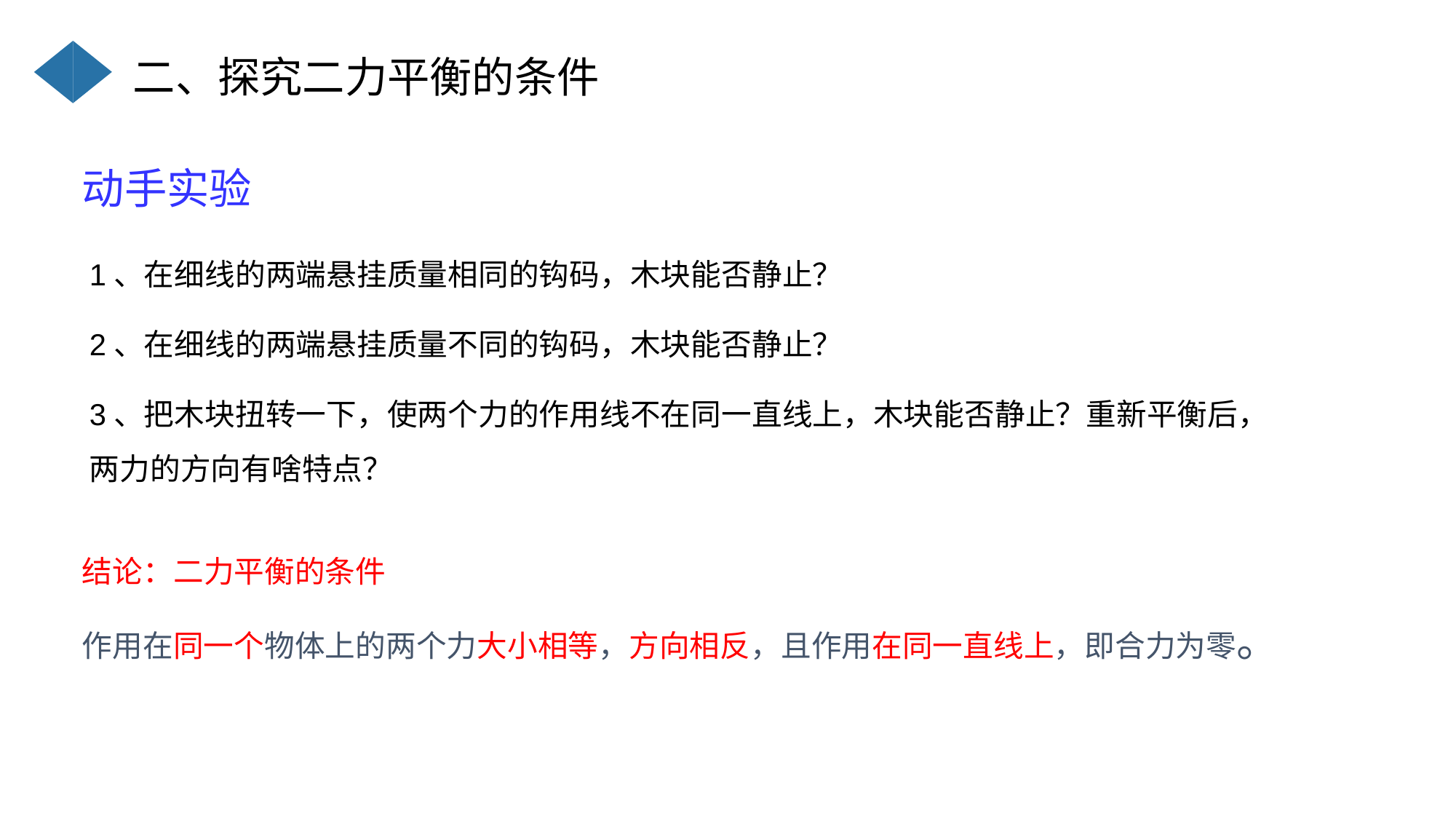

二、探究二力平衡的条件
动手实验
1、在细线的两端悬挂质量相同的钩码，木块能否静止？
2、在细线的两端悬挂质量不同的钩码，木块能否静止？
3、把木块扭转一下，使两个力的作用线不在同一直线上，木块能否静止？重新平衡后，两力的方向有啥特点？
结论：二力平衡的条件
作用在同一个物体上的两个力大小相等，方向相反，且作用在同一直线上，即合力为零。